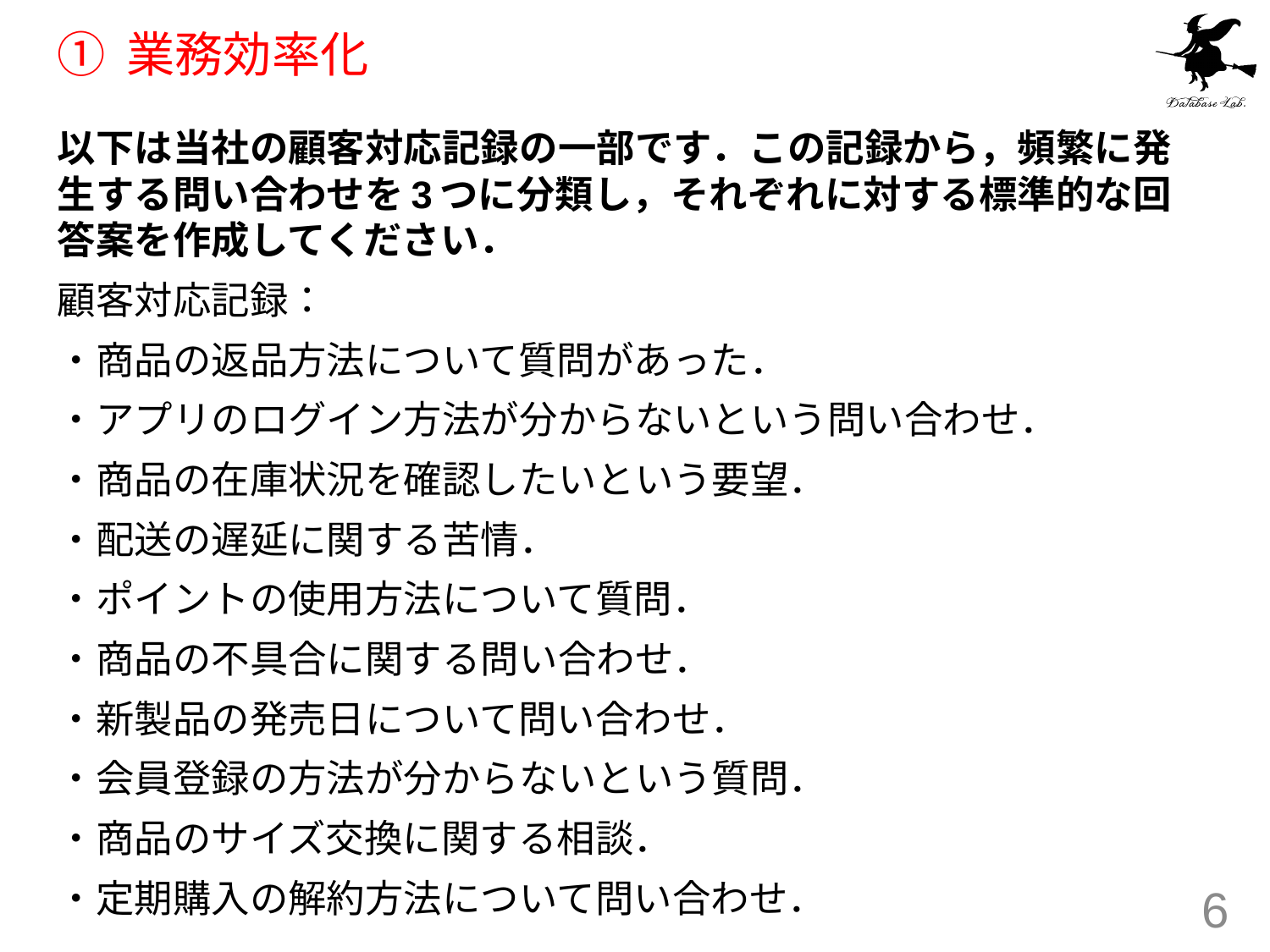

# ① 業務効率化
以下は当社の顧客対応記録の一部です．この記録から，頻繁に発生する問い合わせを3つに分類し，それぞれに対する標準的な回答案を作成してください．
顧客対応記録：
・商品の返品方法について質問があった．
・アプリのログイン方法が分からないという問い合わせ．
・商品の在庫状況を確認したいという要望．
・配送の遅延に関する苦情．
・ポイントの使用方法について質問．
・商品の不具合に関する問い合わせ．
・新製品の発売日について問い合わせ．
・会員登録の方法が分からないという質問．
・商品のサイズ交換に関する相談．
・定期購入の解約方法について問い合わせ．
6